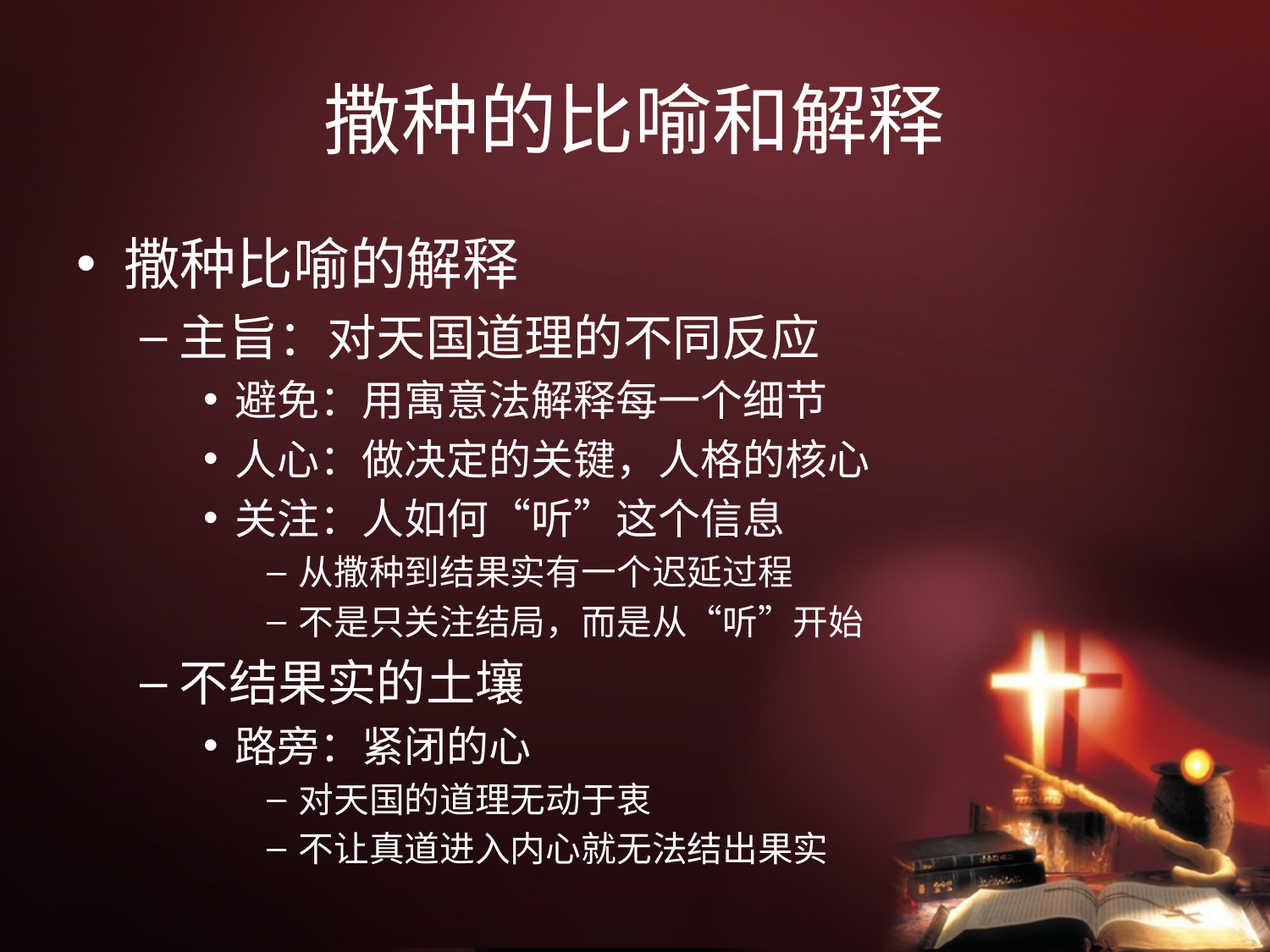

# 撒种的比喻和解释
撒种比喻的解释
主旨：对天国道理的不同反应
避免：用寓意法解释每一个细节
人心：做决定的关键，人格的核心
关注：人如何“听”这个信息
从撒种到结果实有一个迟延过程
不是只关注结局，而是从“听”开始
不结果实的土壤
路旁：紧闭的心
对天国的道理无动于衷
不让真道进入内心就无法结出果实